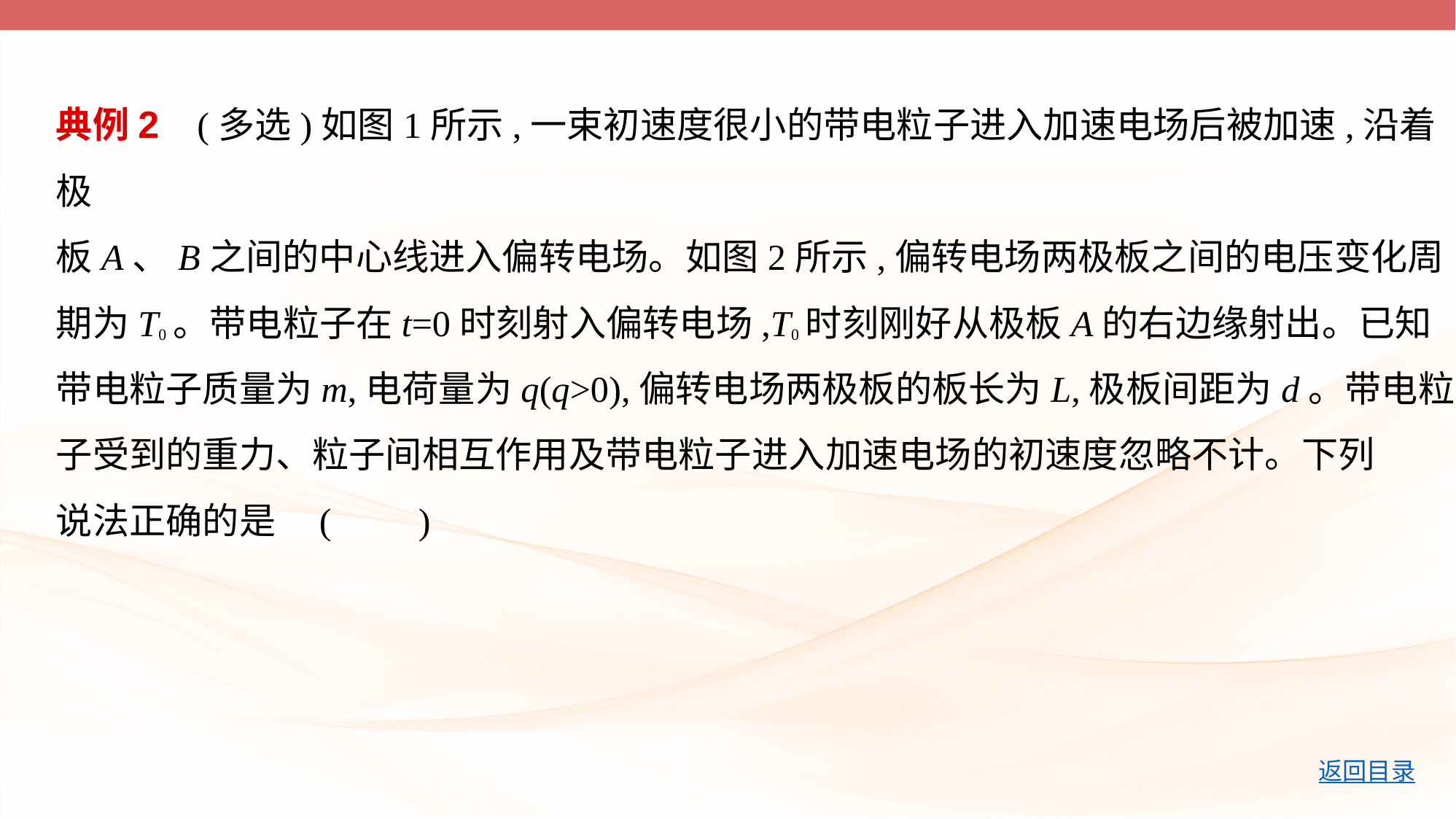

典例2    (多选)如图1所示,一束初速度很小的带电粒子进入加速电场后被加速,沿着极
板A、B之间的中心线进入偏转电场。如图2所示,偏转电场两极板之间的电压变化周
期为T0。带电粒子在t=0时刻射入偏转电场,T0时刻刚好从极板A的右边缘射出。已知
带电粒子质量为m,电荷量为q(q>0),偏转电场两极板的板长为L,极板间距为d。带电粒
子受到的重力、粒子间相互作用及带电粒子进入加速电场的初速度忽略不计。下列
说法正确的是 (　    )